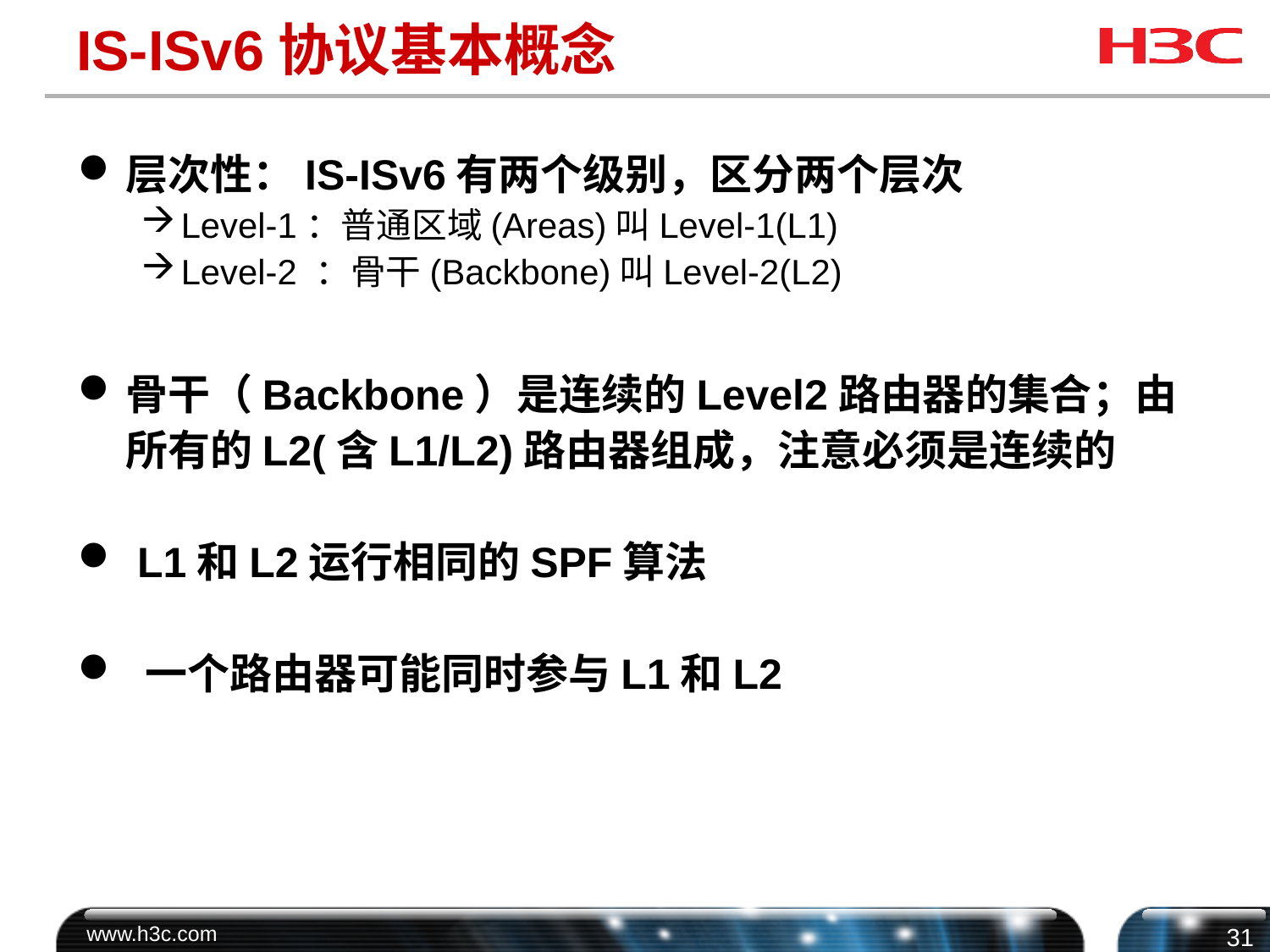

# IS-ISv6协议基本概念
层次性：IS-ISv6有两个级别，区分两个层次
Level-1：普通区域(Areas)叫Level-1(L1)
Level-2 ：骨干(Backbone)叫Level-2(L2)

骨干（Backbone）是连续的Level2路由器的集合；由所有的L2(含L1/L2)路由器组成，注意必须是连续的

 L1和L2运行相同的SPF算法

 一个路由器可能同时参与L1和L2